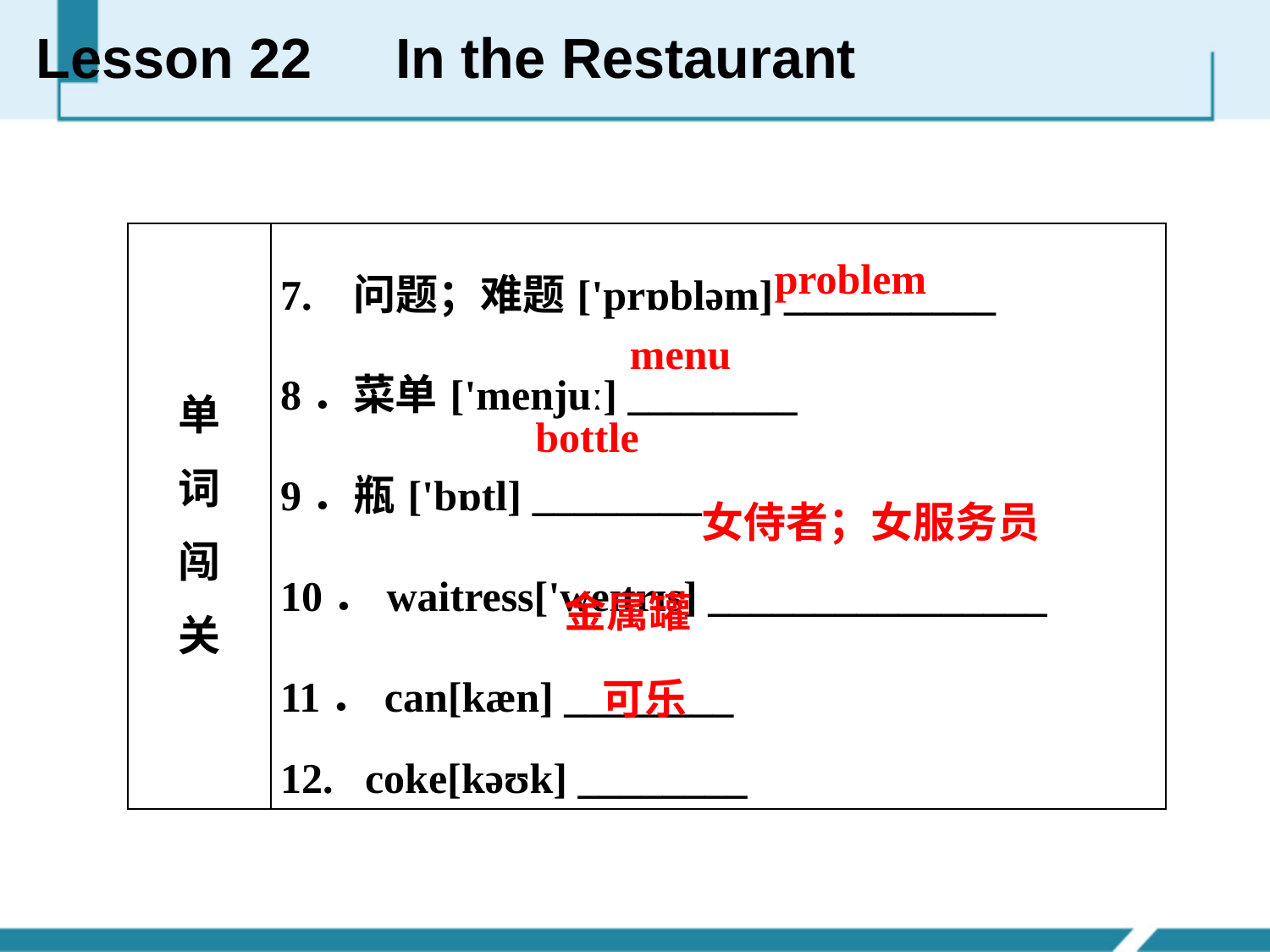

Lesson 22　In the Restaurant
| 单 词 闯 关 | 7. 问题；难题['prɒbləm] \_\_\_\_\_\_\_\_\_\_ 8．菜单['menjuː] \_\_\_\_\_\_\_\_ 9．瓶['bɒtl] \_\_\_\_\_\_\_\_ 10．waitress['weɪtrɪs] \_\_\_\_\_\_\_\_\_\_\_\_\_\_\_\_ 11．can[kæn] \_\_\_\_\_\_\_\_ 12. coke[kəʊk] \_\_\_\_\_\_\_\_ |
| --- | --- |
problem
menu
bottle
女侍者；女服务员
金属罐
可乐